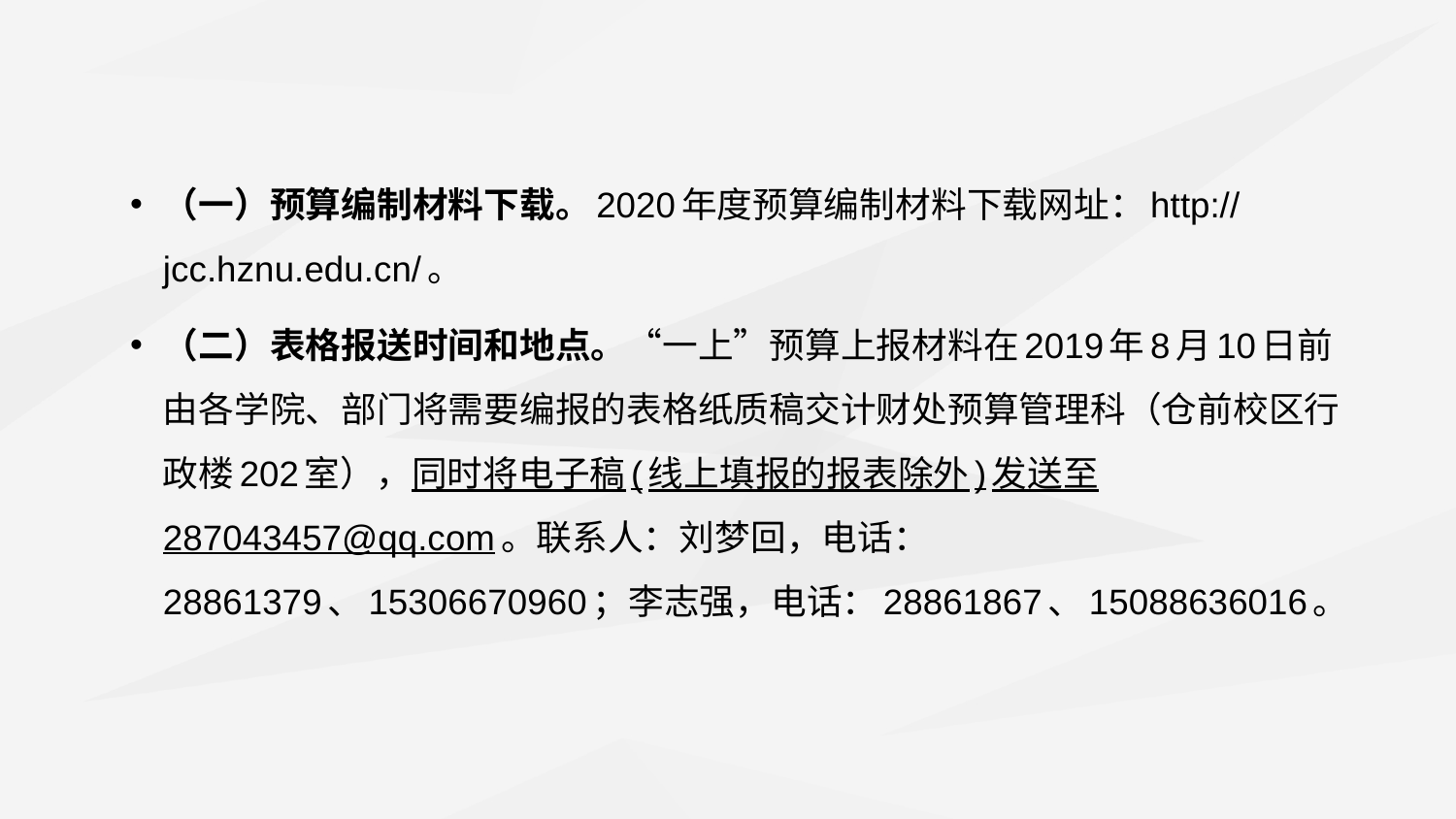

（一）预算编制材料下载。2020年度预算编制材料下载网址：http://jcc.hznu.edu.cn/。
（二）表格报送时间和地点。“一上”预算上报材料在2019年8月10日前由各学院、部门将需要编报的表格纸质稿交计财处预算管理科（仓前校区行政楼202室），同时将电子稿(线上填报的报表除外)发送至287043457@qq.com。联系人：刘梦回，电话：28861379、15306670960；李志强，电话：28861867、15088636016。